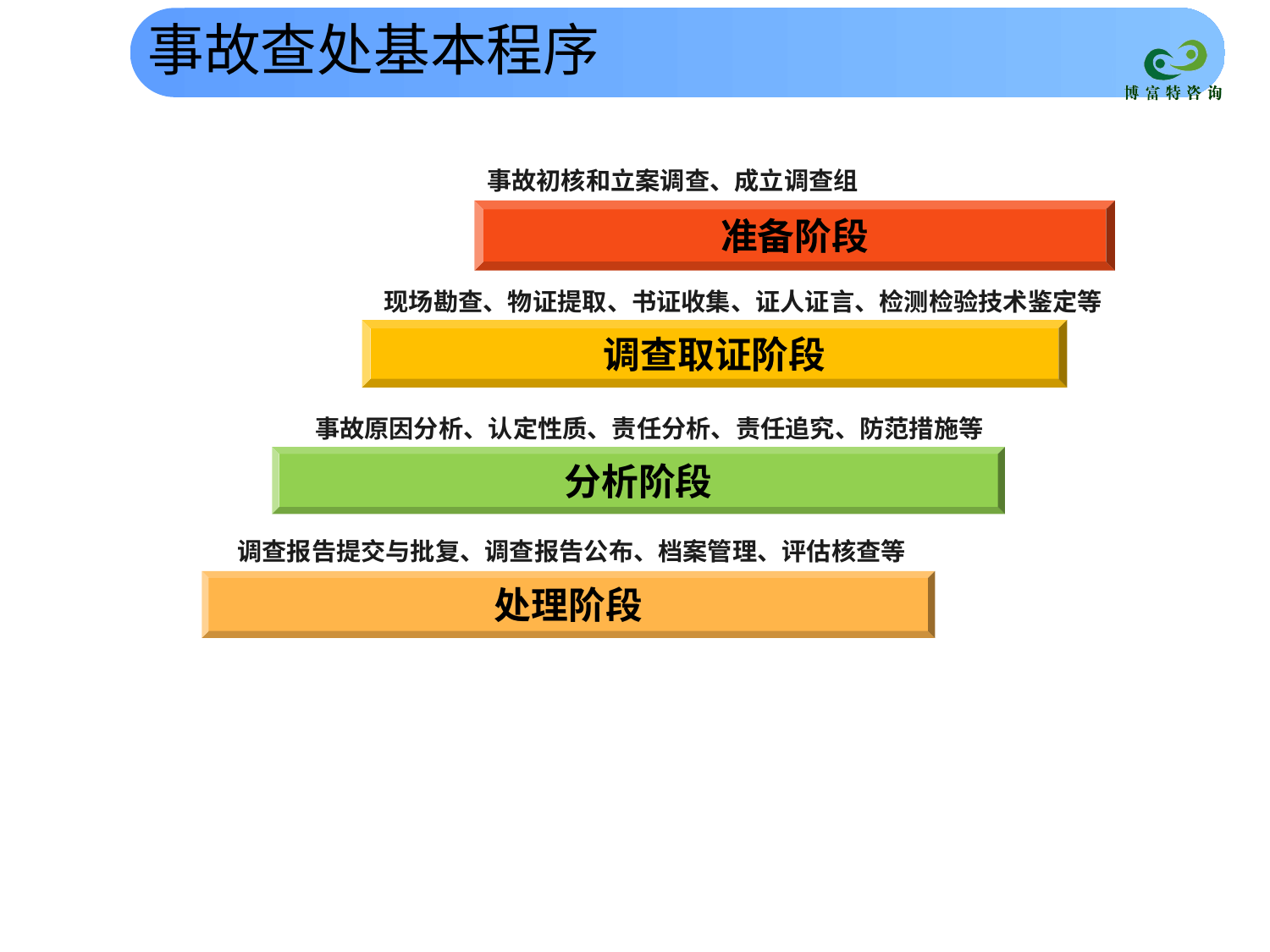

事故查处基本程序
事故初核和立案调查、成立调查组
准备阶段

现场勘查、物证提取、书证收集、证人证言、检测检验技术鉴定等
调查取证阶段

事故原因分析、认定性质、责任分析、责任追究、防范措施等
分析阶段

调查报告提交与批复、调查报告公布、档案管理、评估核查等
处理阶段